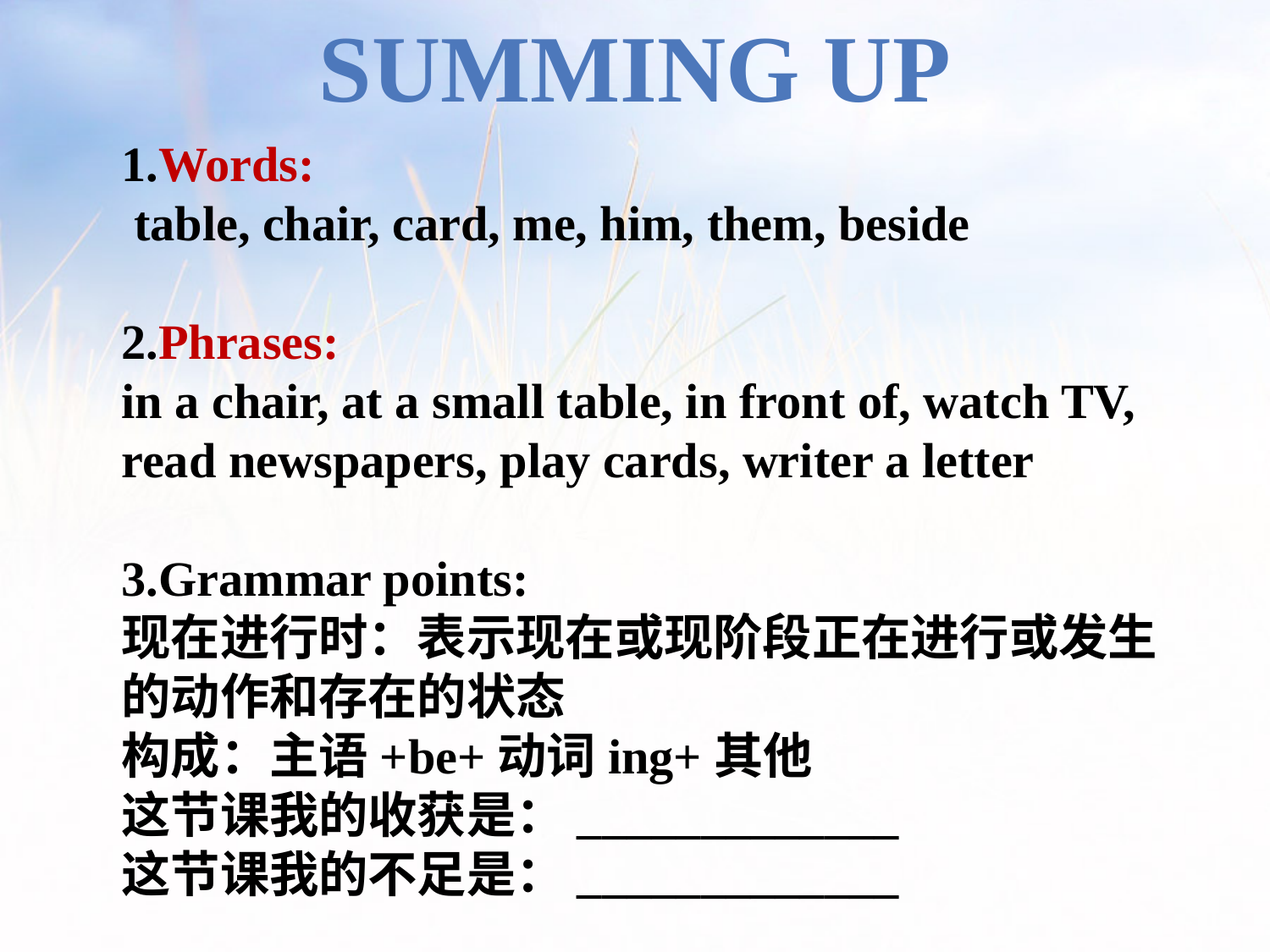

Summing up
1.Words:
 table, chair, card, me, him, them, beside

2.Phrases:
in a chair, at a small table, in front of, watch TV, read newspapers, play cards, writer a letter

3.Grammar points:
现在进行时：表示现在或现阶段正在进行或发生的动作和存在的状态
构成：主语+be+动词ing+其他
这节课我的收获是：_____________
这节课我的不足是：_____________